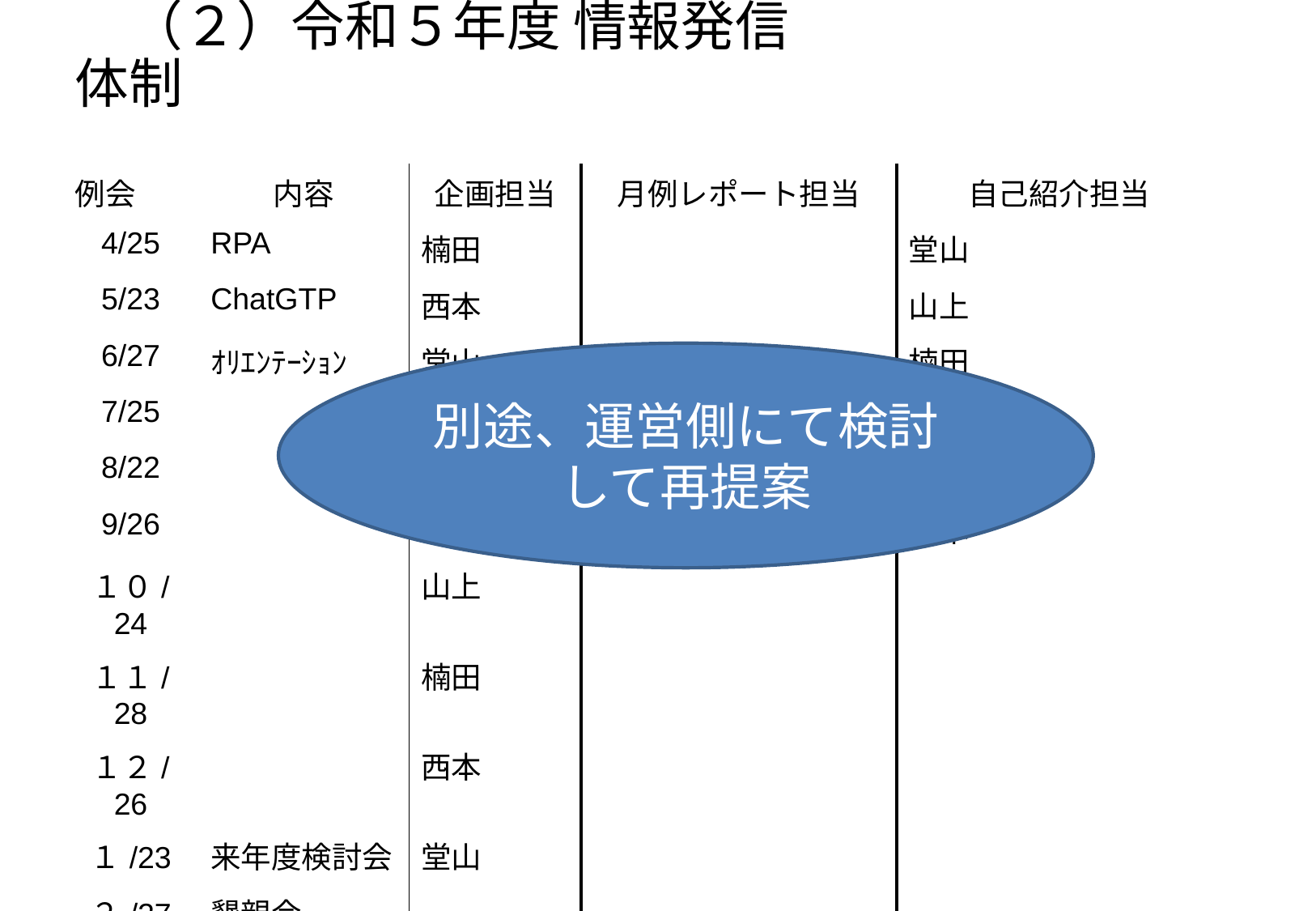

# （２）令和５年度 情報発信体制
| 例会 | 内容 | 企画担当 | 月例レポート担当 | 自己紹介担当 |
| --- | --- | --- | --- | --- |
| 4/25 | RPA | 楠田 |  | 堂山 |
| 5/23 | ChatGTP | 西本 |  | 山上 |
| 6/27 | ｵﾘｴﾝﾃｰｼｮﾝ | 堂山 |  | 楠田 |
| 7/25 |  |  |  | 米田 |
| 8/22 |  |  |  | 松尾 |
| 9/26 |  |  |  | 西本 |
| １０/24 |  | 山上 |  |  |
| １１/28 |  | 楠田 |  |  |
| １２/26 |  | 西本 |  |  |
| １/23 | 来年度検討会 | 堂山 |  |  |
| ２/27 | 懇親会 |  |  |  |
別途、運営側にて検討して再提案